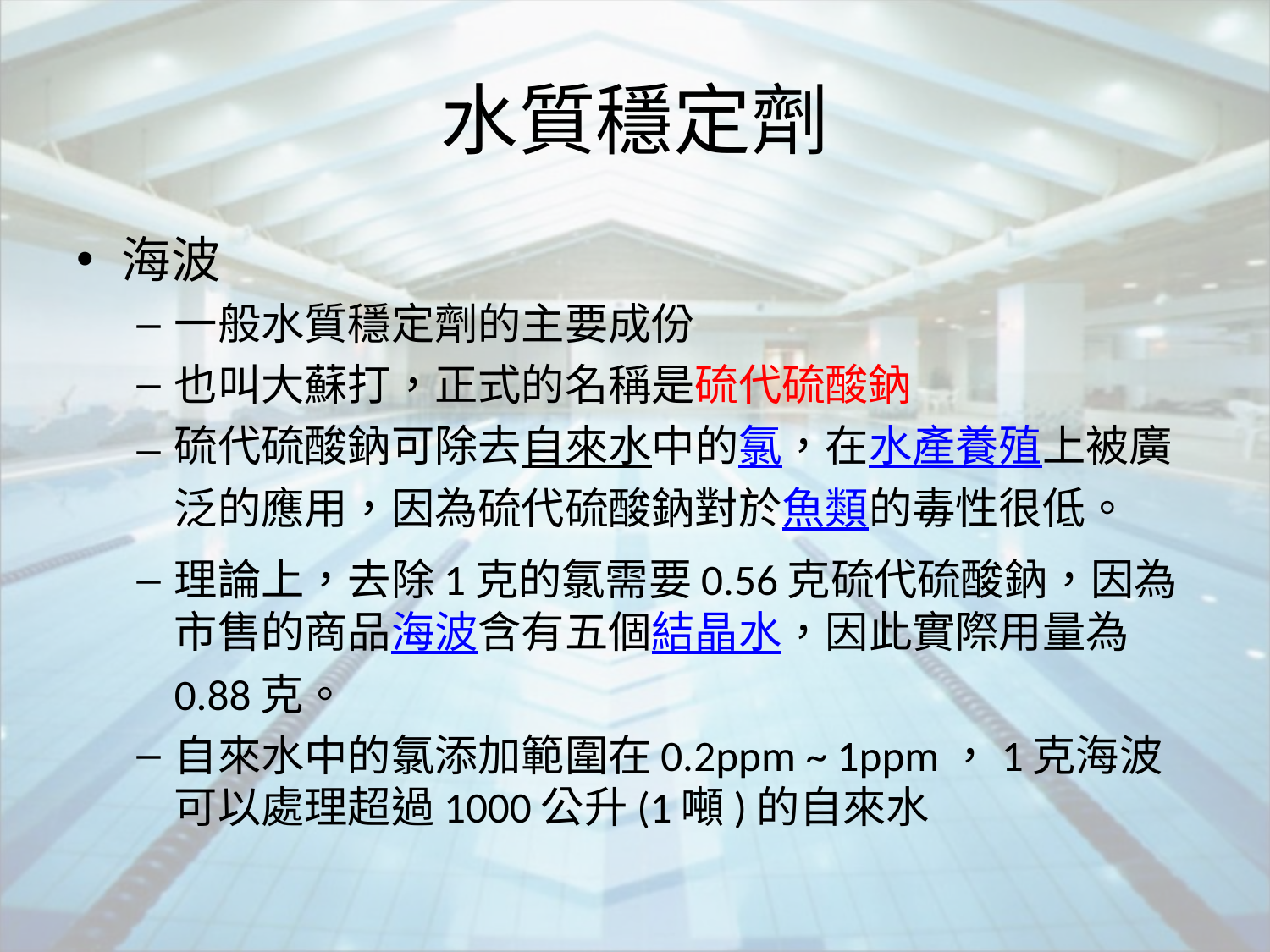

# 水質穩定劑
海波
一般水質穩定劑的主要成份
也叫大蘇打，正式的名稱是硫代硫酸鈉
硫代硫酸鈉可除去自來水中的氯，在水產養殖上被廣泛的應用，因為硫代硫酸鈉對於魚類的毒性很低。
理論上，去除1克的氯需要0.56克硫代硫酸鈉，因為市售的商品海波含有五個結晶水，因此實際用量為0.88克。
自來水中的氯添加範圍在0.2ppm ~ 1ppm，1克海波可以處理超過1000公升(1噸)的自來水